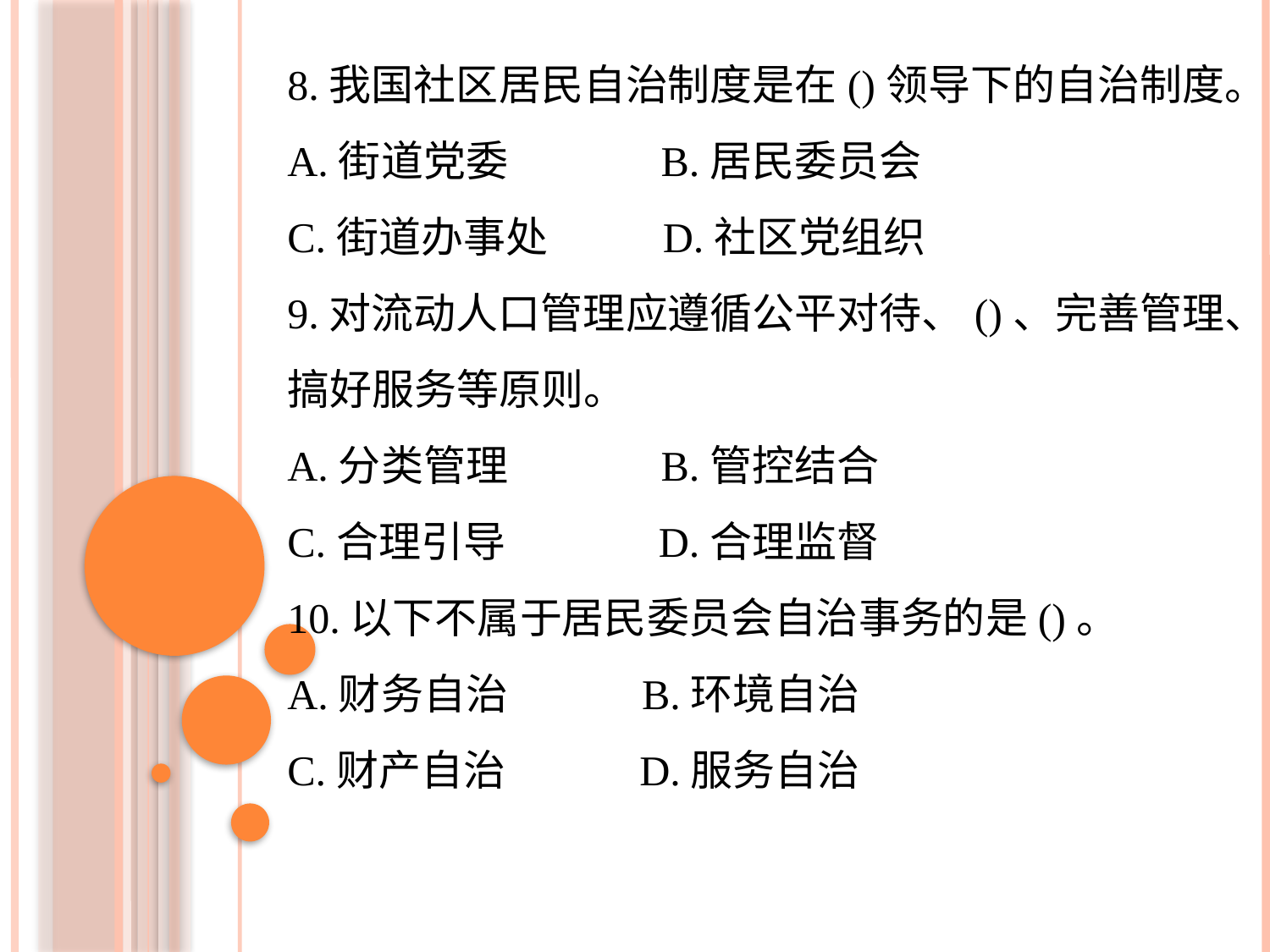

8.我国社区居民自治制度是在()领导下的自治制度。
A.街道党委               B.居民委员会
C.街道办事处           D.社区党组织
9.对流动人口管理应遵循公平对待、()、完善管理、搞好服务等原则。
A.分类管理               B.管控结合
C.合理引导               D.合理监督
10.以下不属于居民委员会自治事务的是()。
A.财务自治             B.环境自治
C.财产自治             D.服务自治